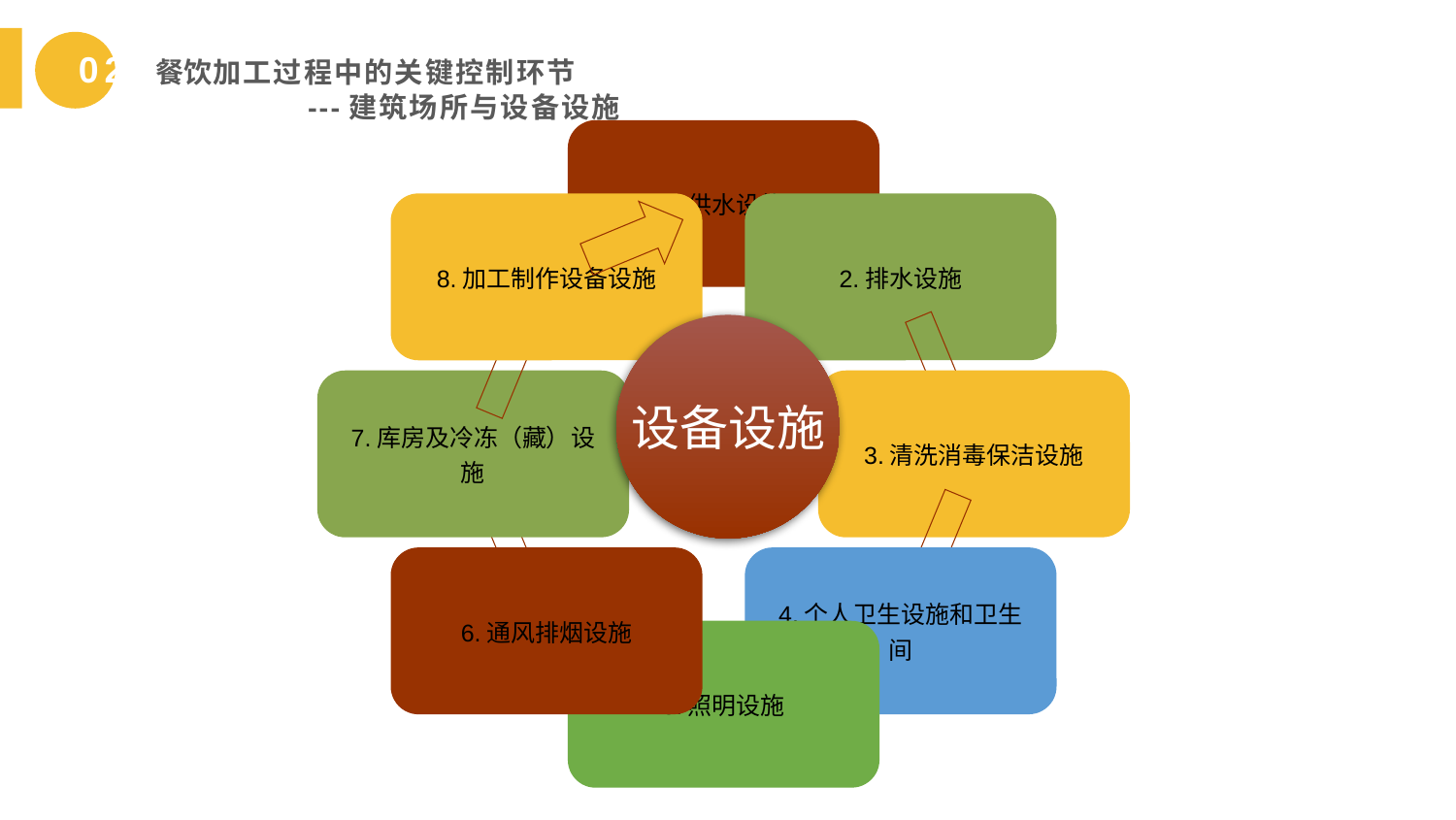

02 餐饮加工过程中的关键控制环节
                          ---建筑场所与设备设施

1.供水设施
2.排水设施
3.清洗消毒保洁设施
4.个人卫生设施和卫生间
5.照明设施
6.通风排烟设施
7.库房及冷冻（藏）设施
8.加工制作设备设施
设备设施